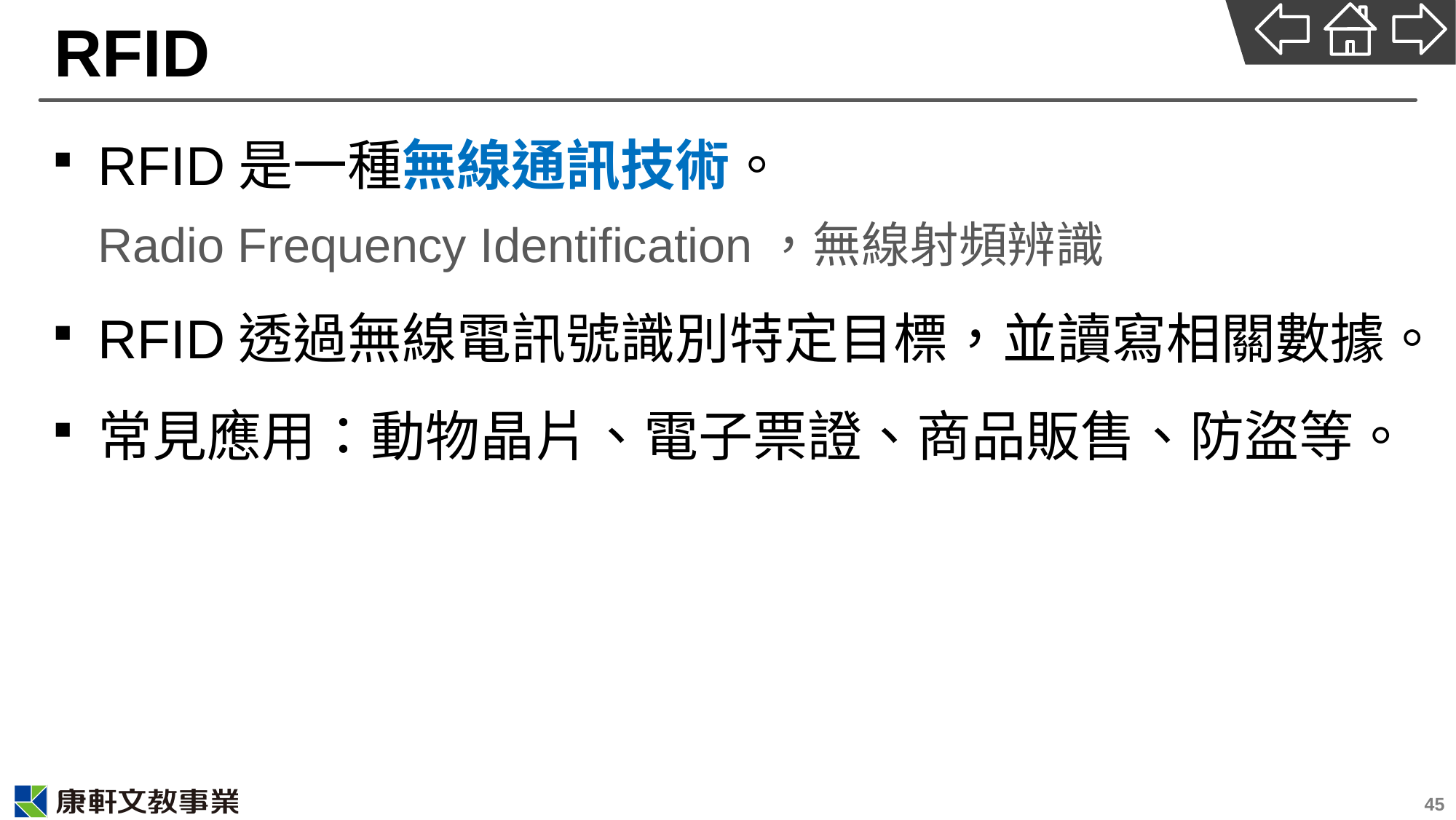

# RFID
RFID是一種無線通訊技術。
Radio Frequency Identification，無線射頻辨識
RFID透過無線電訊號識別特定目標，並讀寫相關數據。
常見應用：動物晶片、電子票證、商品販售、防盜等。
45